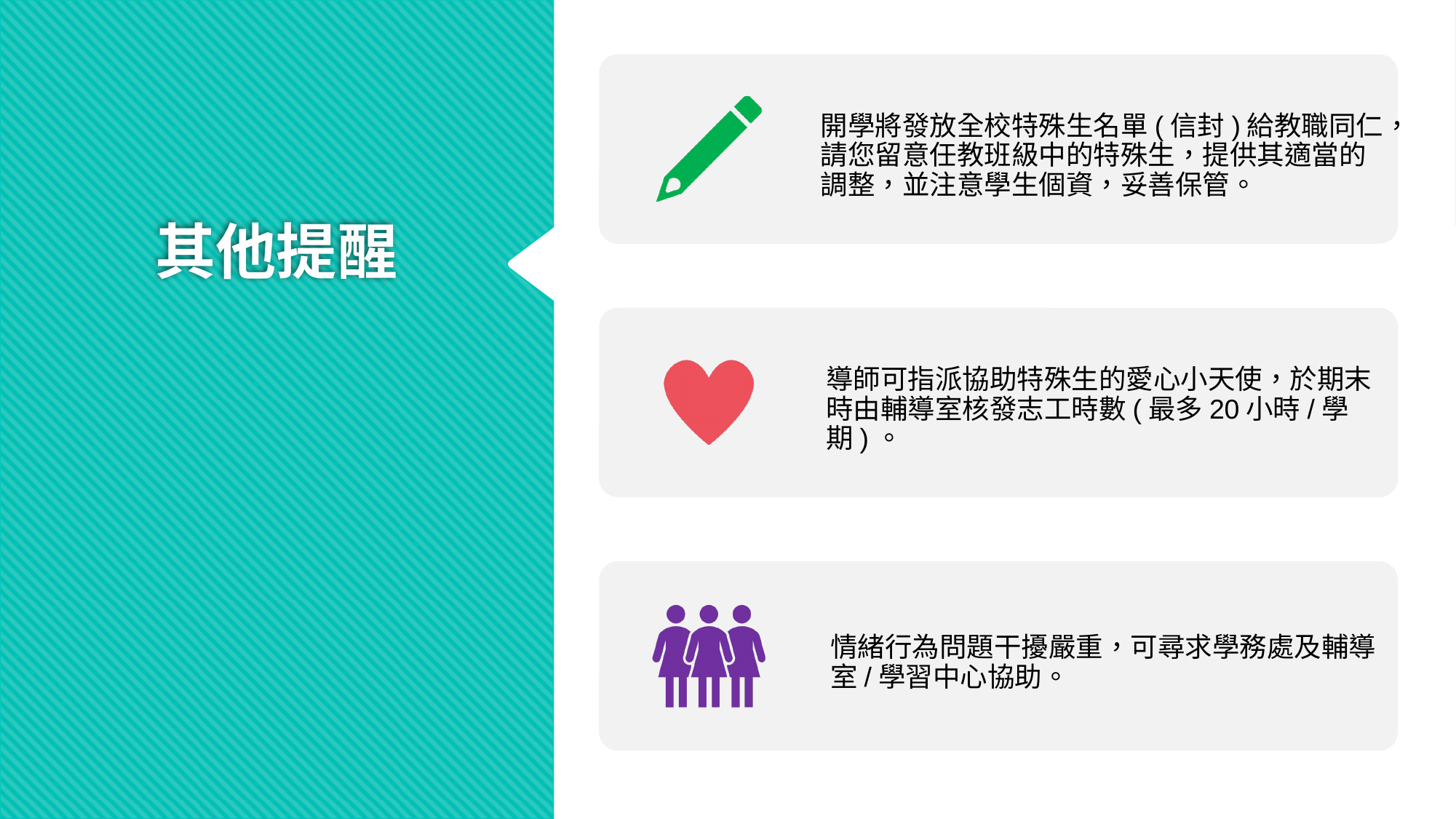

開學將發放全校特殊生名單(信封)給教職同仁，請您留意任教班級中的特殊生，提供其適當的調整，並注意學生個資，妥善保管。
導師可指派協助特殊生的愛心小天使，於期末時由輔導室核發志工時數(最多20小時/學期)。
情緒行為問題干擾嚴重，可尋求學務處及輔導室/學習中心協助。
# 其他提醒